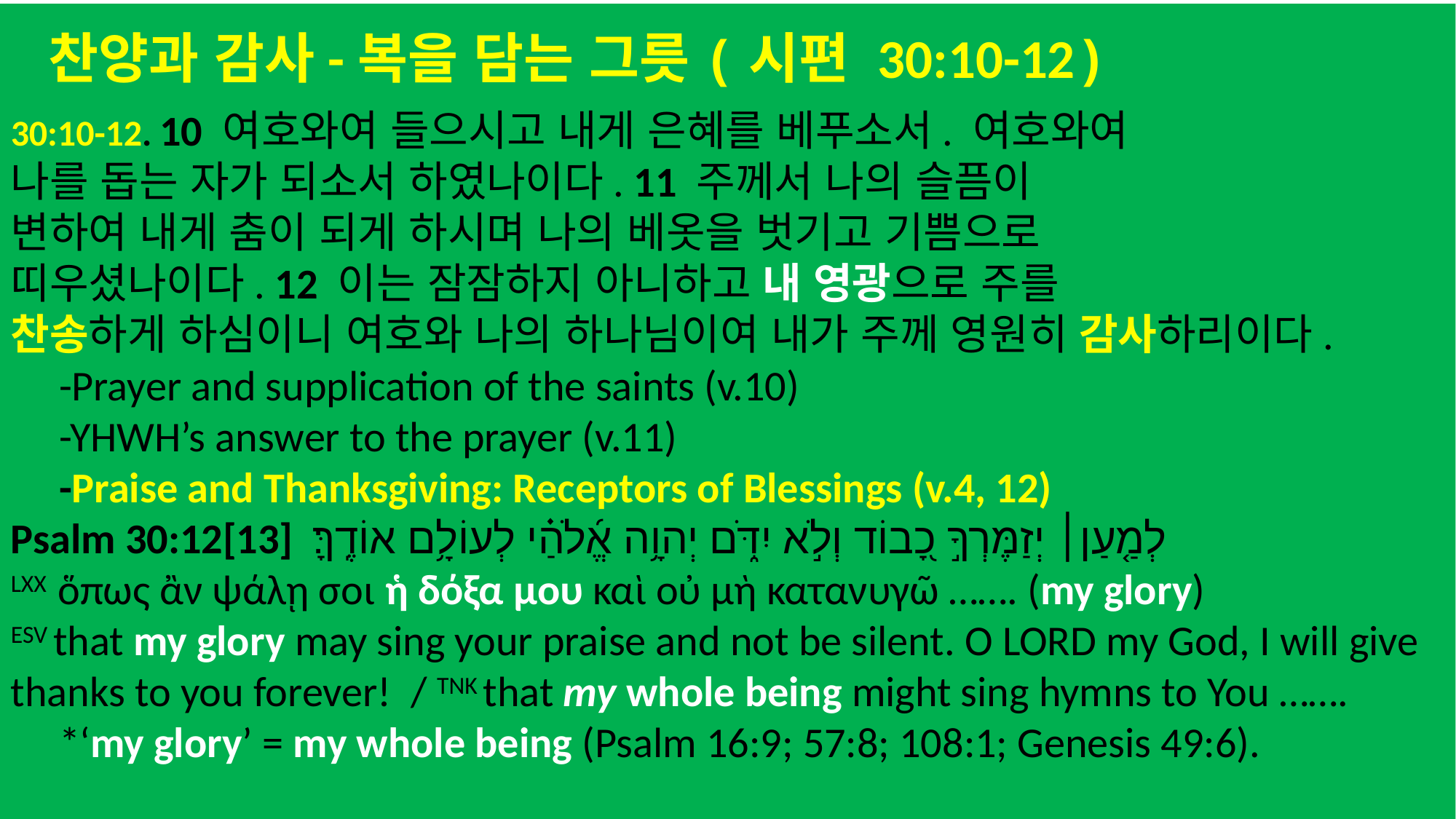

찬양과 감사-복을 담는 그릇(시편 30:10-12)

30:10-12. 10 여호와여 들으시고 내게 은혜를 베푸소서. 여호와여
나를 돕는 자가 되소서 하였나이다. 11 주께서 나의 슬픔이
변하여 내게 춤이 되게 하시며 나의 베옷을 벗기고 기쁨으로
띠우셨나이다. 12 이는 잠잠하지 아니하고 내 영광으로 주를
찬송하게 하심이니 여호와 나의 하나님이여 내가 주께 영원히 감사하리이다.
     -Prayer and supplication of the saints (v.10)
     -YHWH’s answer to the prayer (v.11)
     -Praise and Thanksgiving: Receptors of Blessings (v.4, 12)
Psalm 30:12[13]  ‎לְמַ֤עַן׀ יְזַמֶּרְךָ֣ כָ֭בוֹד וְלֹ֣א יִדֹּ֑ם יְהוָ֥ה אֱ֜לֹהַ֗י לְעוֹלָ֥ם אוֹדֶֽךָּ׃
LXX  ὅπως ἂν ψάλῃ σοι ἡ δόξα μου καὶ οὐ μὴ κατανυγῶ ……. (my glory)
ESV that my glory may sing your praise and not be silent. O LORD my God, I will give thanks to you forever!  / TNK that my whole being might sing hymns to You …….
     *‘my glory’ = my whole being (Psalm 16:9; 57:8; 108:1; Genesis 49:6).